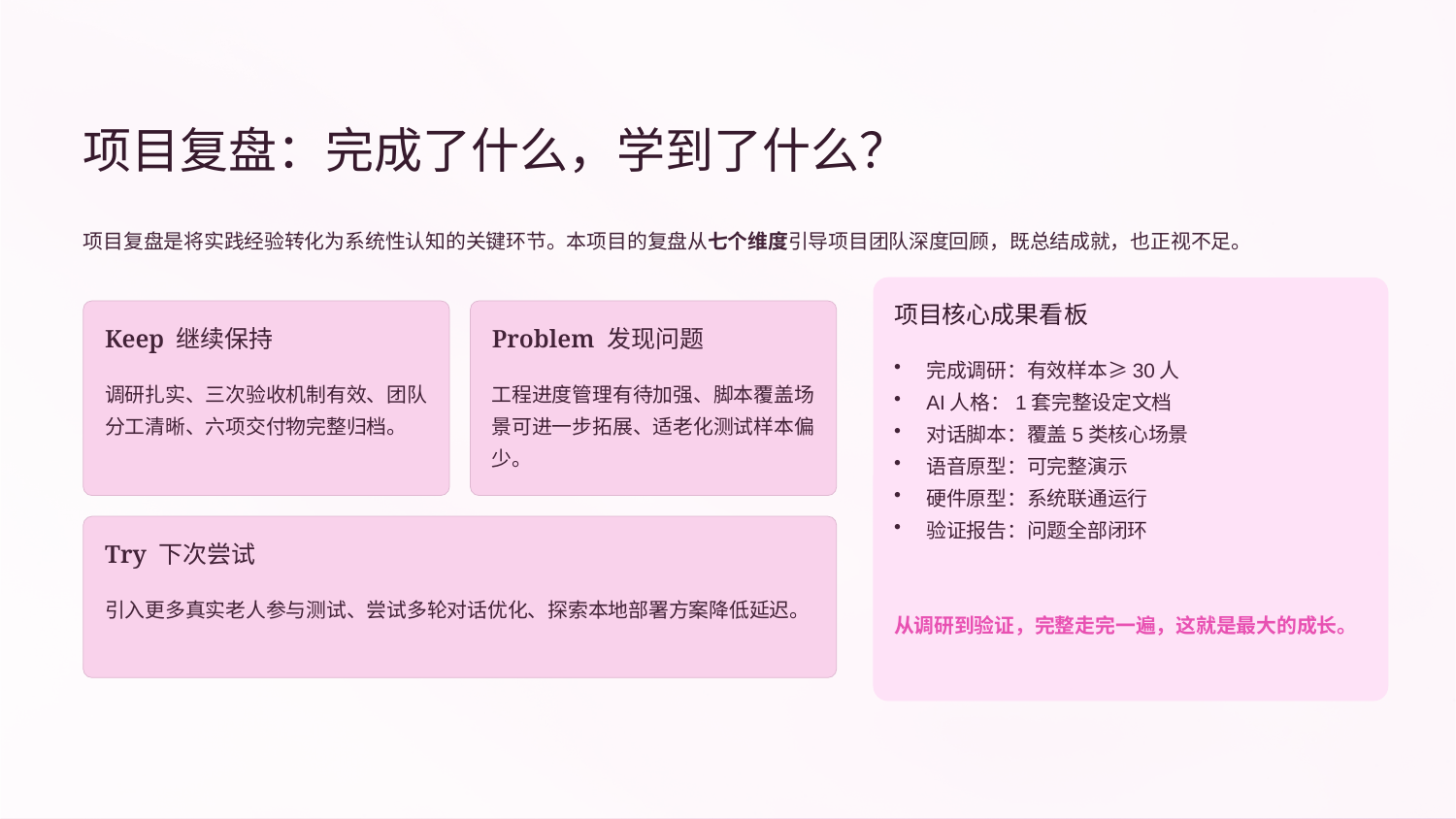

项目复盘：完成了什么，学到了什么？
项目复盘是将实践经验转化为系统性认知的关键环节。本项目的复盘从七个维度引导项目团队深度回顾，既总结成就，也正视不足。

项目核心成果看板

Keep 继续保持
Problem 发现问题
完成调研：有效样本≥30人
AI人格：1套完整设定文档
对话脚本：覆盖5类核心场景
语音原型：可完整演示
硬件原型：系统联通运行
验证报告：问题全部闭环
调研扎实、三次验收机制有效、团队分工清晰、六项交付物完整归档。
工程进度管理有待加强、脚本覆盖场景可进一步拓展、适老化测试样本偏少。

Try 下次尝试
引入更多真实老人参与测试、尝试多轮对话优化、探索本地部署方案降低延迟。
从调研到验证，完整走完一遍，这就是最大的成长。